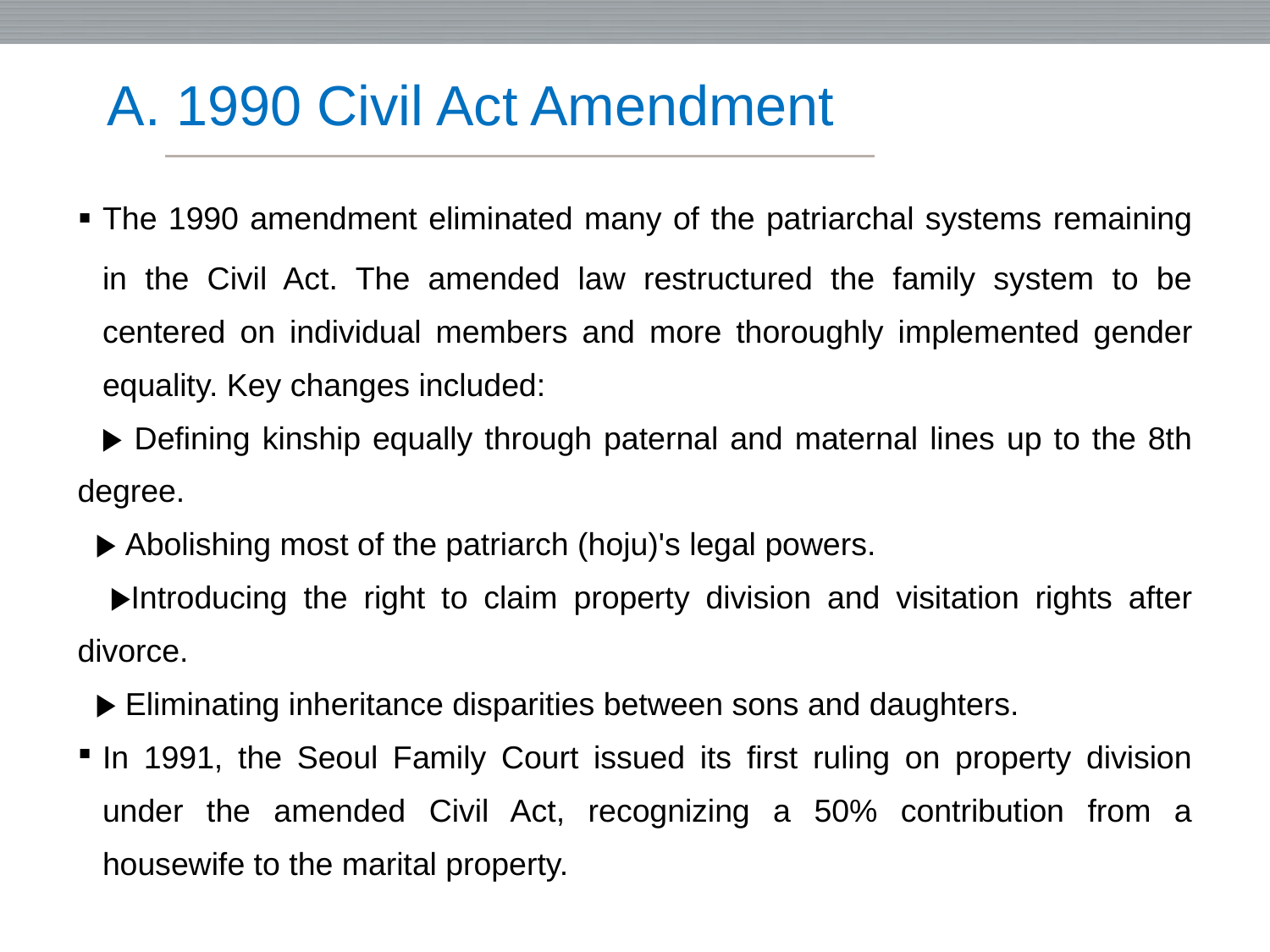

특례법 입법 경위와 목적
﻿A. 1990 Civil Act Amendment
| ﻿The 1990 amendment eliminated many of the patriarchal systems remaining in the Civil Act. The amended law restructured the family system to be centered on individual members and more thoroughly implemented gender equality. Key changes included: ▶ Defining kinship equally through paternal and maternal lines up to the 8th degree. ▶ Abolishing most of the patriarch (hoju)'s legal powers. ▶Introducing the right to claim property division and visitation rights after divorce. ▶ Eliminating inheritance disparities between sons and daughters. In 1991, the Seoul Family Court issued its first ruling on property division under the amended Civil Act, recognizing a 50% contribution from a housewife to the marital property. |
| --- |